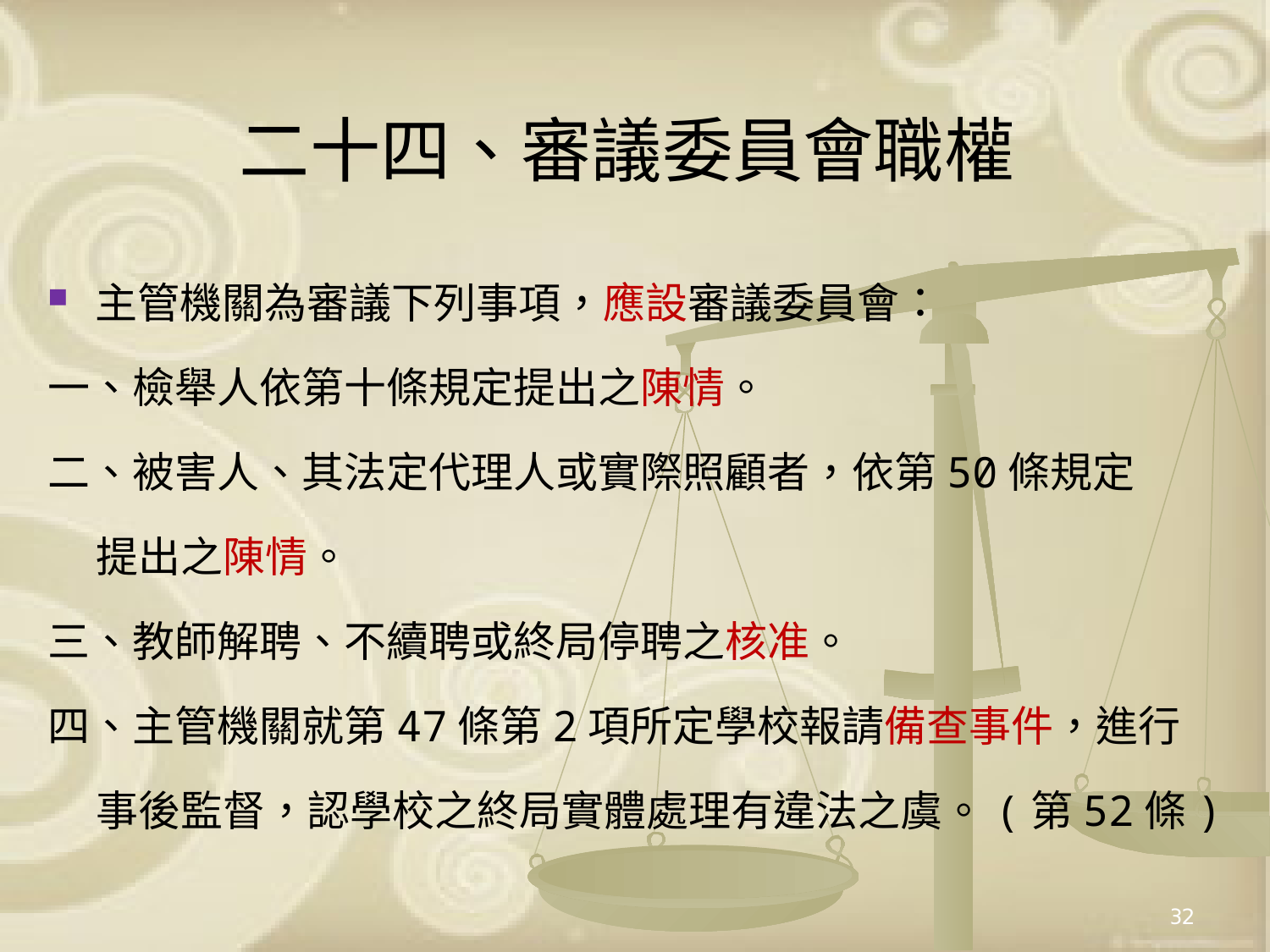

# 二十四、審議委員會職權
主管機關為審議下列事項，應設審議委員會：
一、檢舉人依第十條規定提出之陳情。
二、被害人、其法定代理人或實際照顧者，依第50條規定
    提出之陳情。
三、教師解聘、不續聘或終局停聘之核准。
四、主管機關就第47條第2項所定學校報請備查事件，進行
    事後監督，認學校之終局實體處理有違法之虞。(第52條)
32